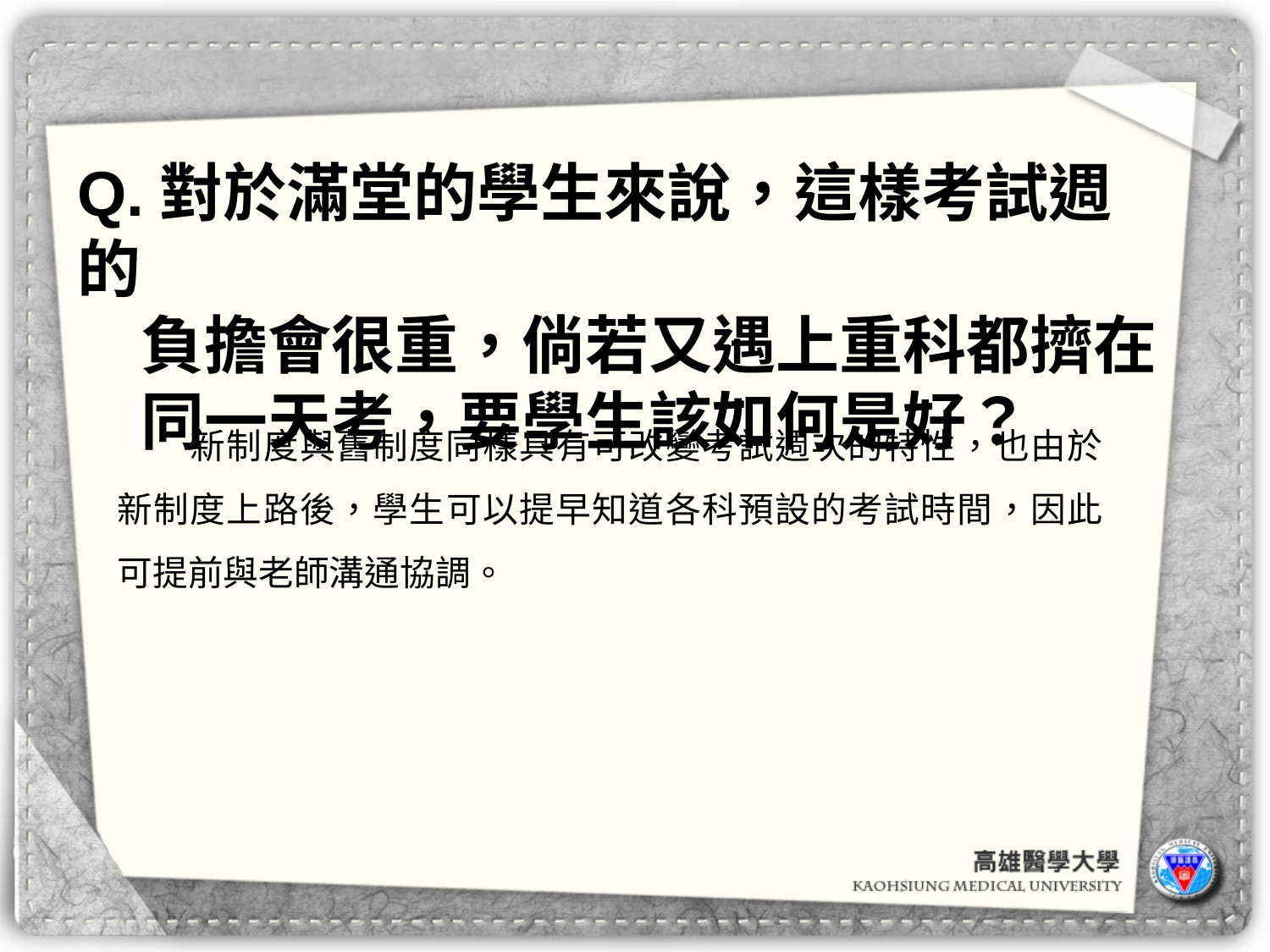

# Q.對於滿堂的學生來說，這樣考試週的 　負擔會很重，倘若又遇上重科都擠在 　同一天考，要學生該如何是好？
　　新制度與舊制度同樣具有可改變考試週次的特性，也由於新制度上路後，學生可以提早知道各科預設的考試時間，因此可提前與老師溝通協調。